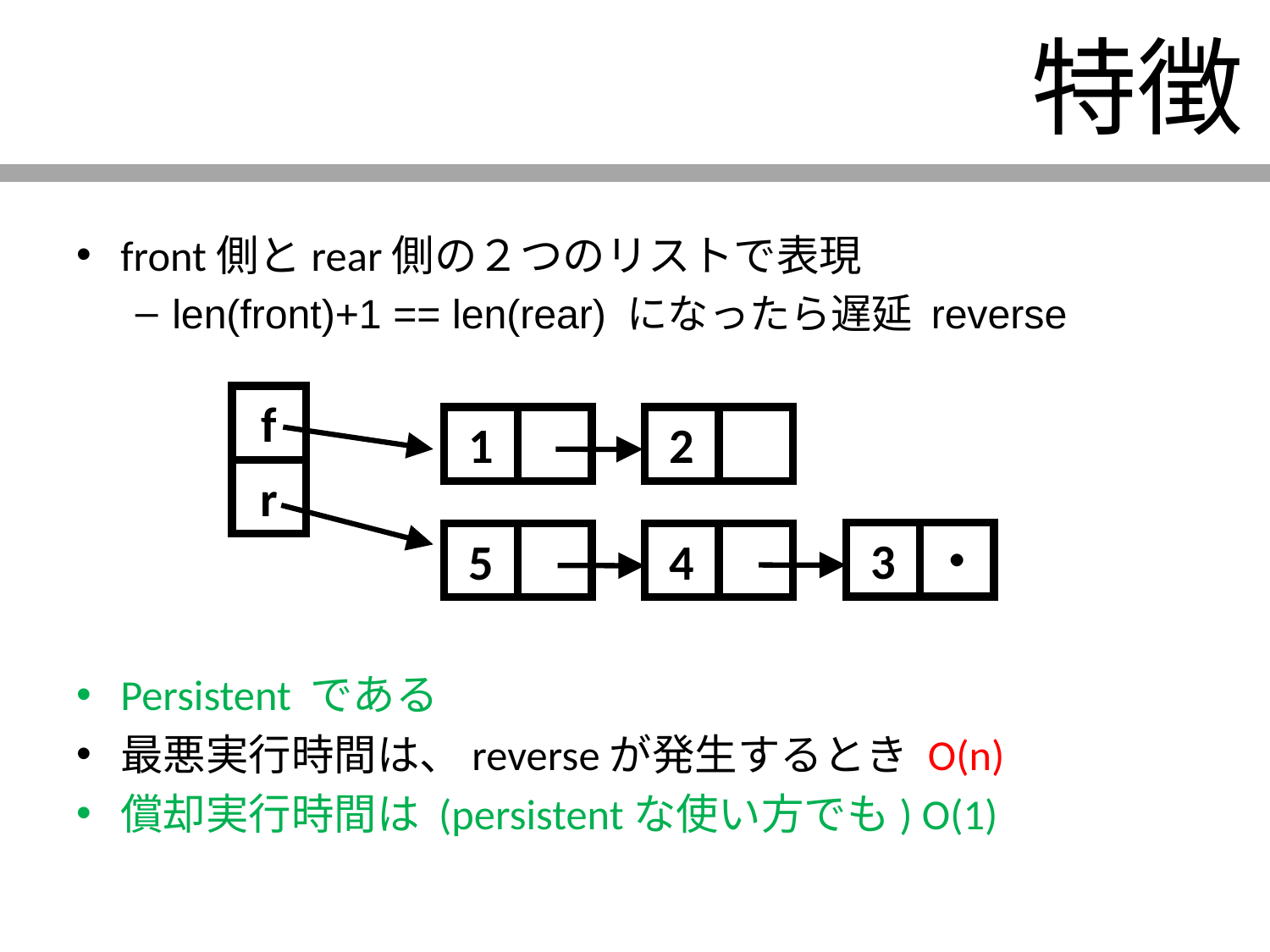

# 特徴
front側とrear側の２つのリストで表現
len(front)+1 == len(rear) になったら遅延 reverse

Persistent である
最悪実行時間は、reverseが発生するとき O(n)
償却実行時間は (persistentな使い方でも) O(1)

f
1

2

r

3
・
5

4